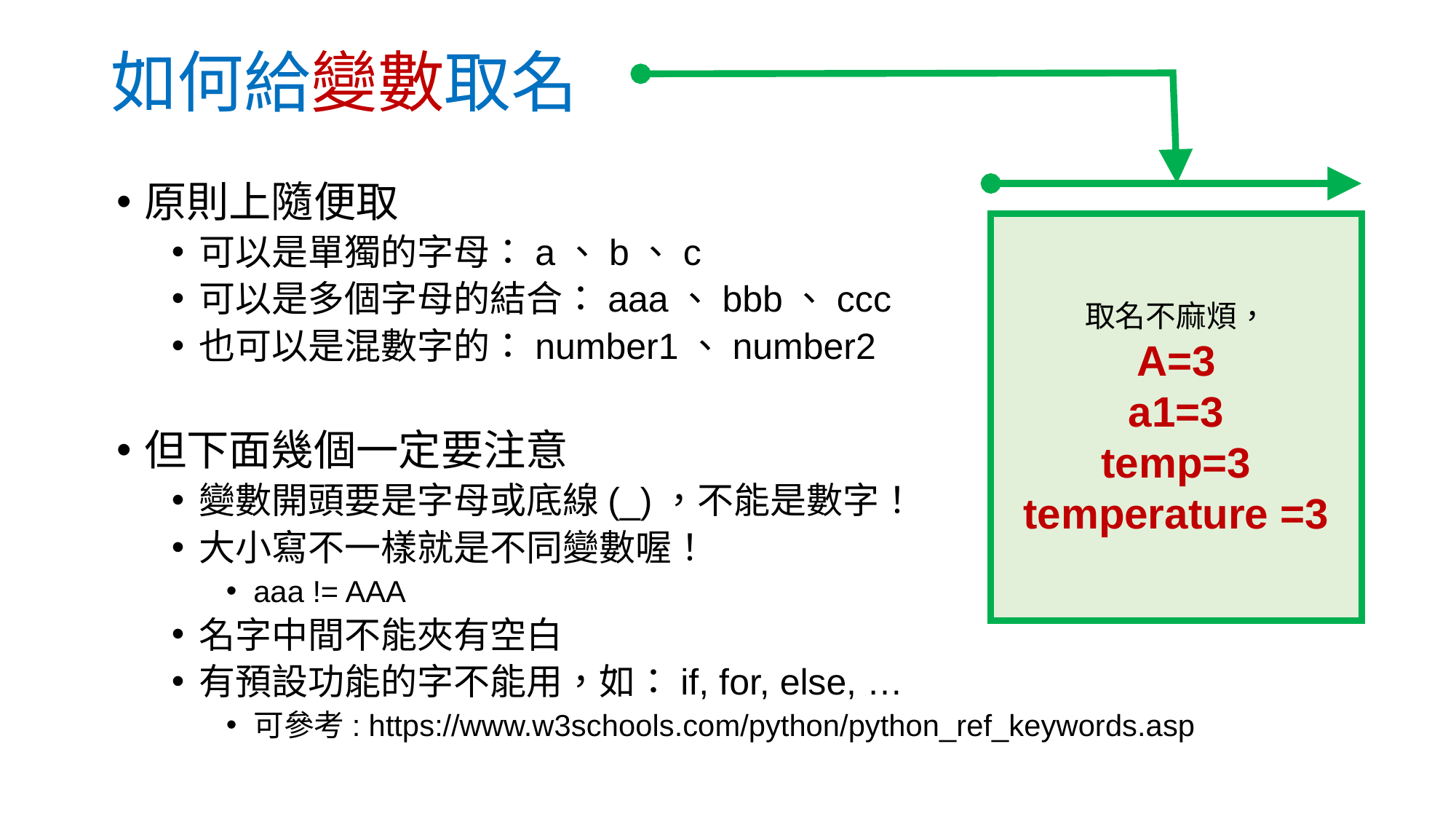

如何給變數取名
原則上隨便取
可以是單獨的字母：a、b、c
可以是多個字母的結合：aaa、bbb、ccc
也可以是混數字的：number1、number2

但下面幾個一定要注意
變數開頭要是字母或底線(_)，不能是數字！
大小寫不一樣就是不同變數喔！
aaa != AAA
名字中間不能夾有空白
有預設功能的字不能用，如：if, for, else, …
可參考: https://www.w3schools.com/python/python_ref_keywords.asp
取名不麻煩，
A=3
a1=3
temp=3
temperature =3